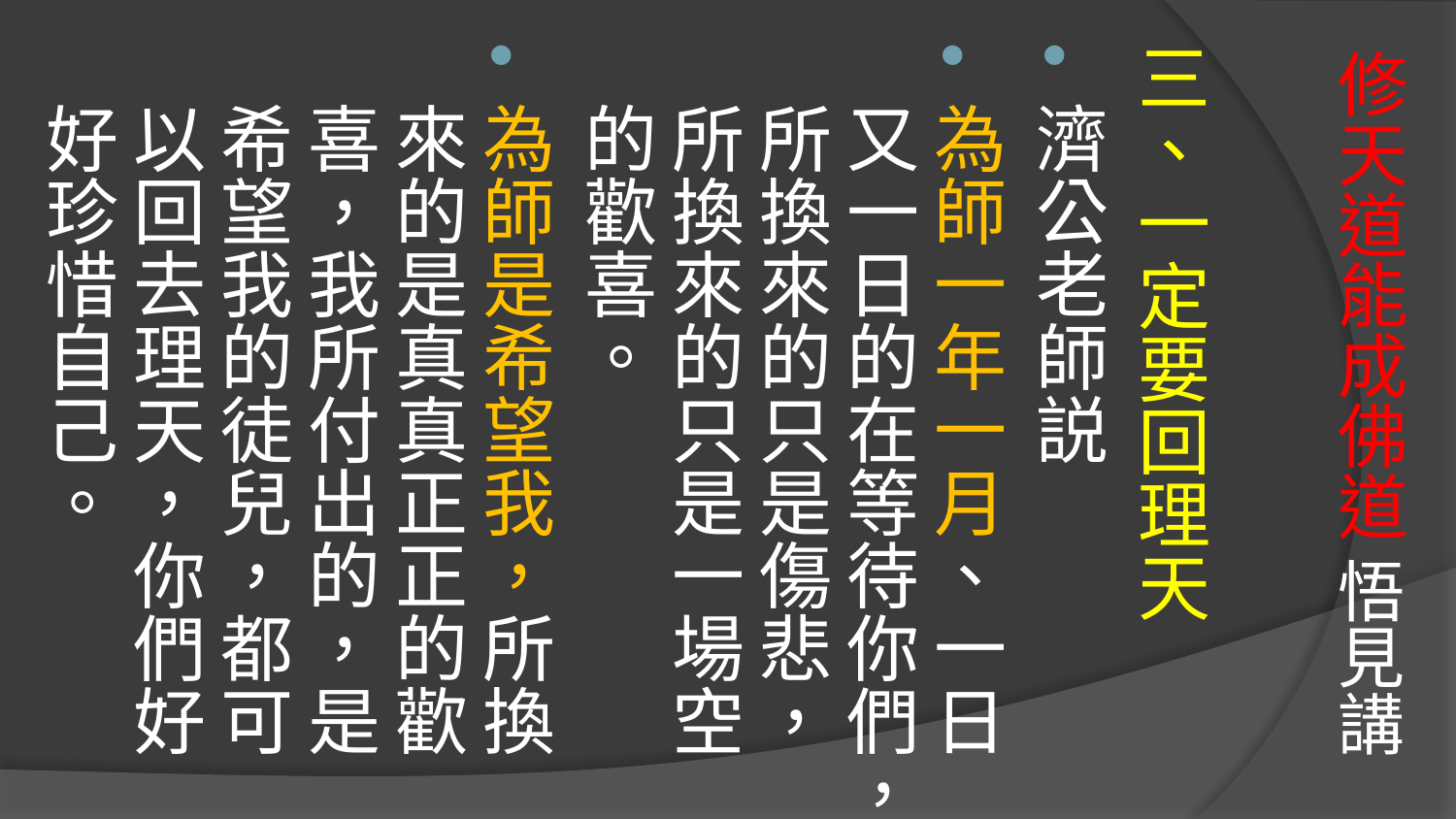

# 修天道能成佛道 悟見講
三、一定要回理天
濟公老師説
為師一年一月、一日又一日的在等待你們，所換來的只是傷悲，所換來的只是一場空的歡喜。
為師是希望我，所換來的是真真正正的歡喜，我所付出的，是希望我的徒兒，都可以回去理天，你們好好珍惜自己。